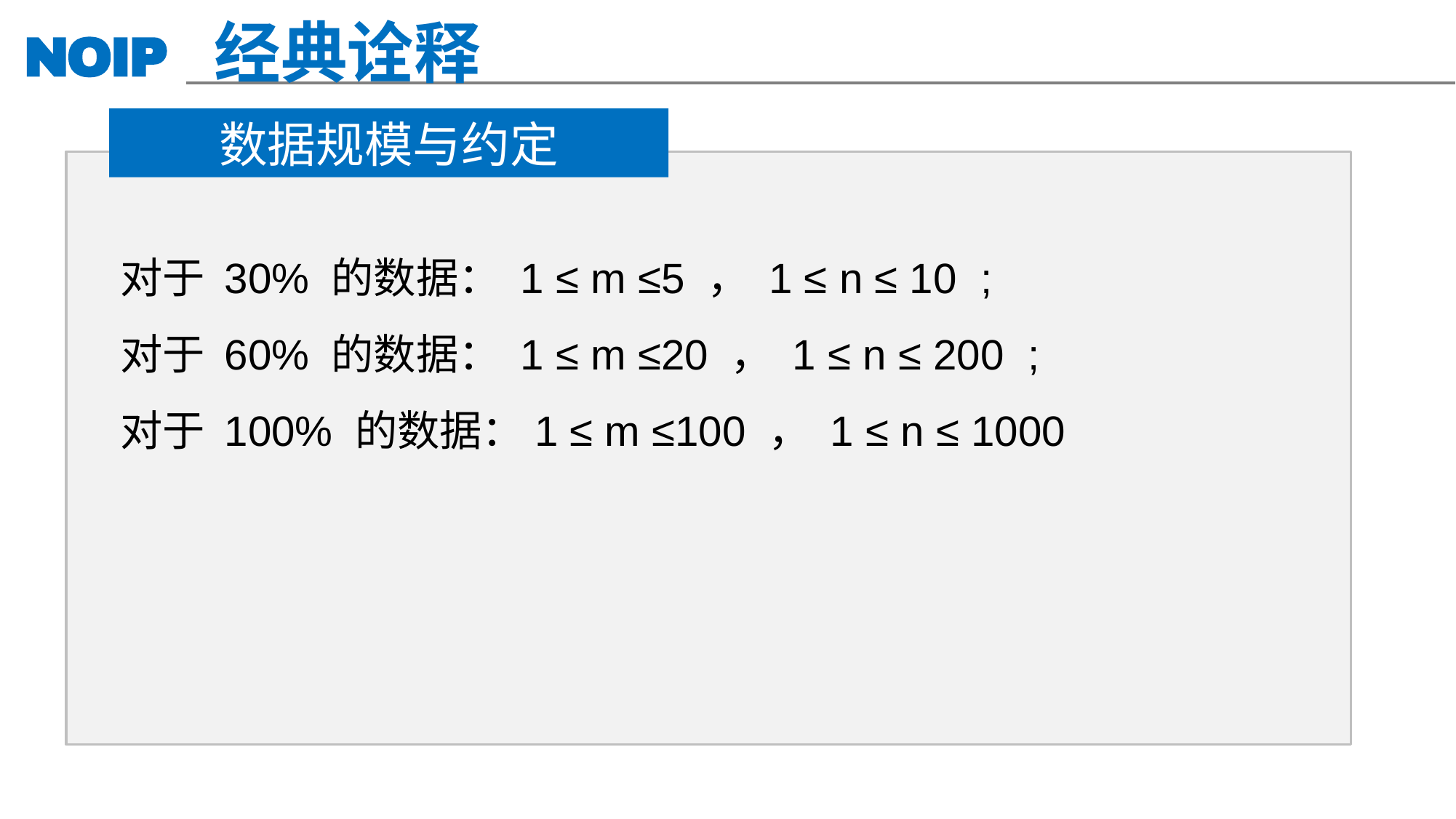

经典诠释
数据规模与约定

对于 30% 的数据： 1 ≤ m ≤5 ， 1 ≤ n ≤ 10  ;
对于 60% 的数据： 1 ≤ m ≤20 ， 1 ≤ n ≤ 200  ;
对于 100% 的数据：1 ≤ m ≤100 ， 1 ≤ n ≤ 1000